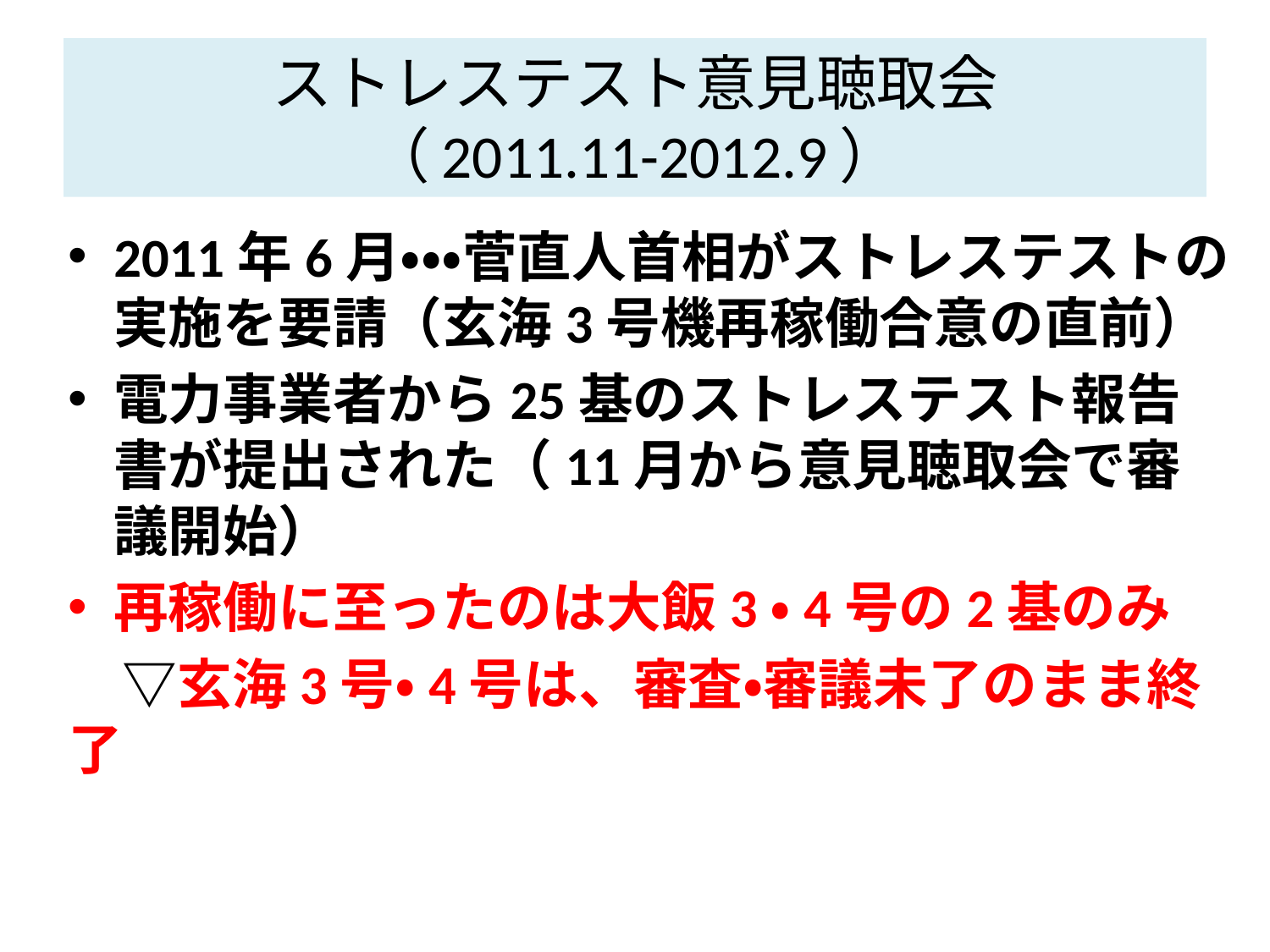

# ストレステスト意見聴取会 （2011.11-2012.9）
2011年6月・・・菅直人首相がストレステストの実施を要請（玄海3号機再稼働合意の直前）
電力事業者から25基のストレステスト報告書が提出された（11月から意見聴取会で審議開始）
再稼働に至ったのは大飯3・4号の2基のみ
　▽玄海3号・4号は、審査・審議未了のまま終了